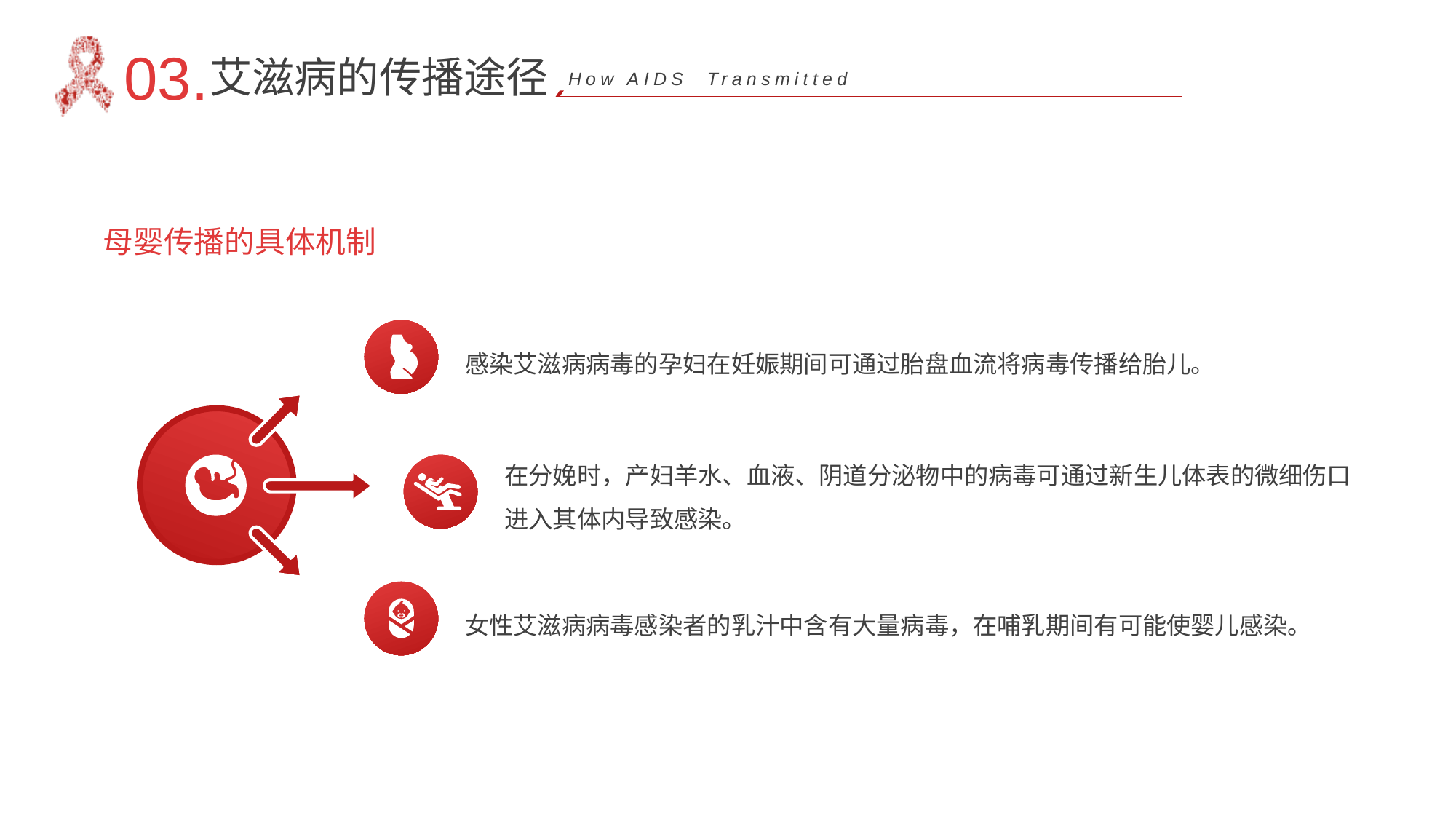

03.
艾滋病的传播途径
How AIDS  Transmitted

母婴传播的具体机制

感染艾滋病病毒的孕妇在妊娠期间可通过胎盘血流将病毒传播给胎儿。

在分娩时，产妇羊水、血液、阴道分泌物中的病毒可通过新生儿体表的微细伤口进入其体内导致感染。

女性艾滋病病毒感染者的乳汁中含有大量病毒，在哺乳期间有可能使婴儿感染。